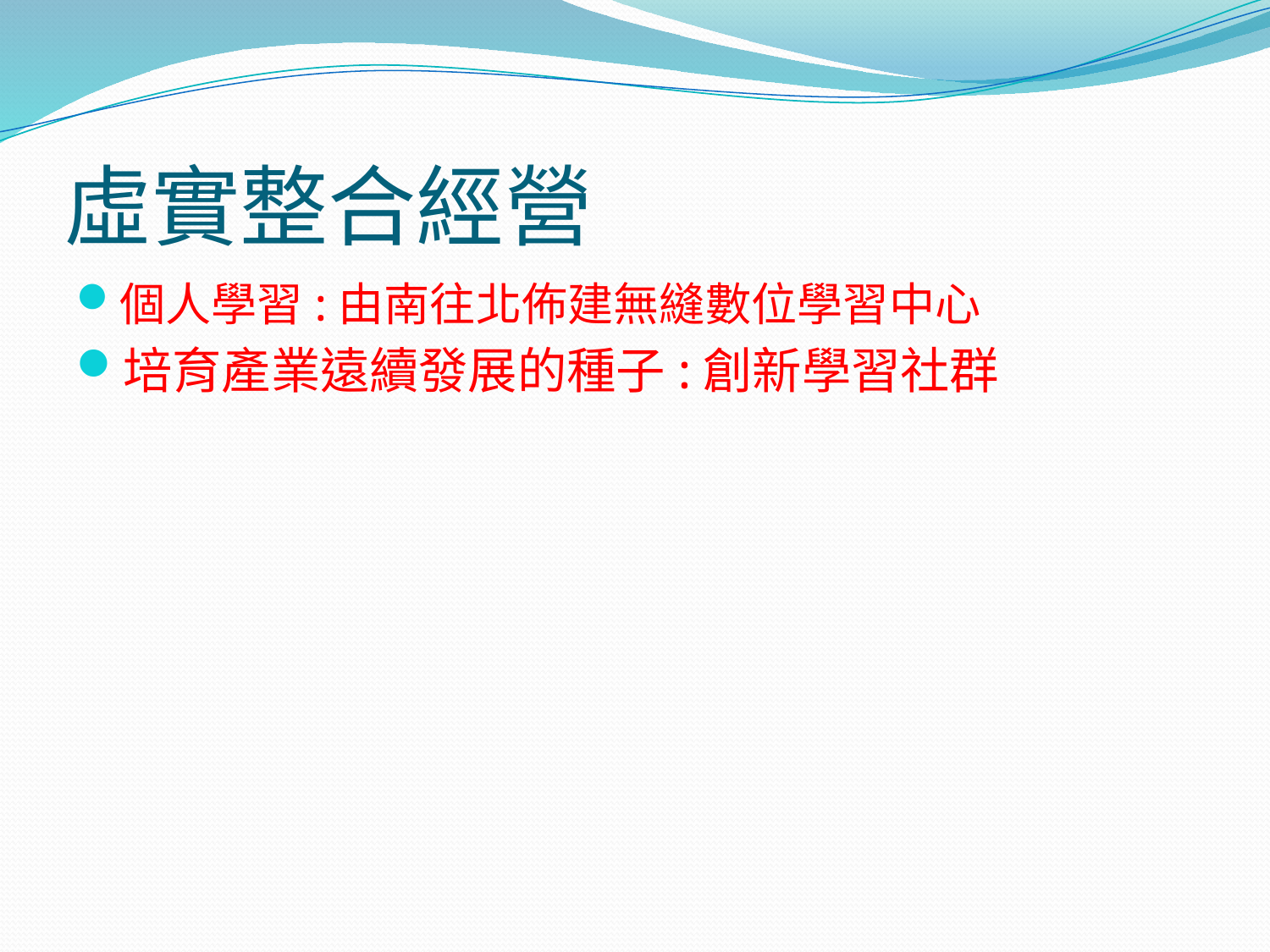

# 虛實整合經營
個人學習:由南往北佈建無縫數位學習中心
培育產業遠續發展的種子:創新學習社群